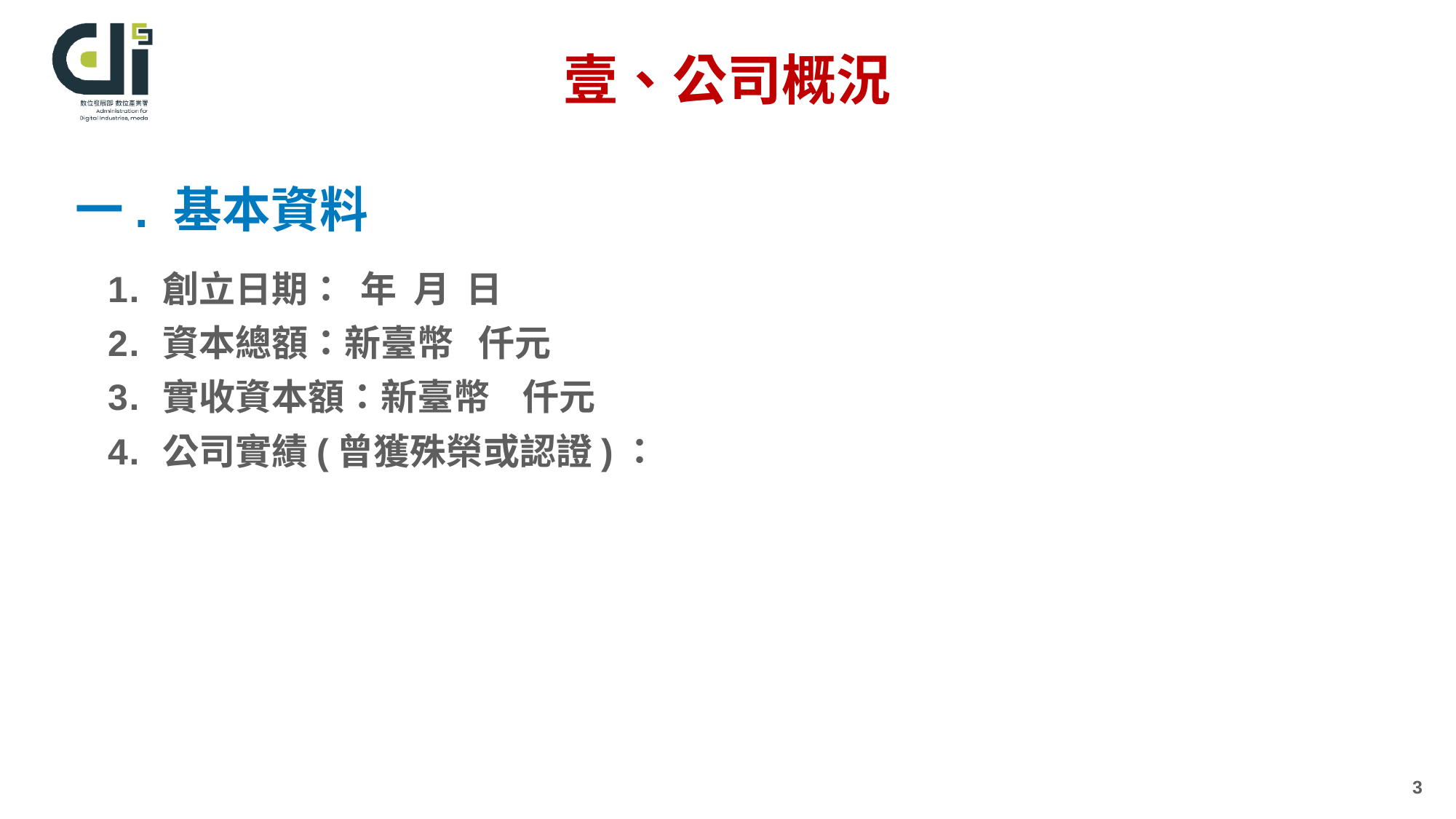

壹、公司概況
# 一. 基本資料
創立日期：  年  月  日
資本總額：新臺幣   仟元
實收資本額：新臺幣    仟元
公司實績(曾獲殊榮或認證)：
3